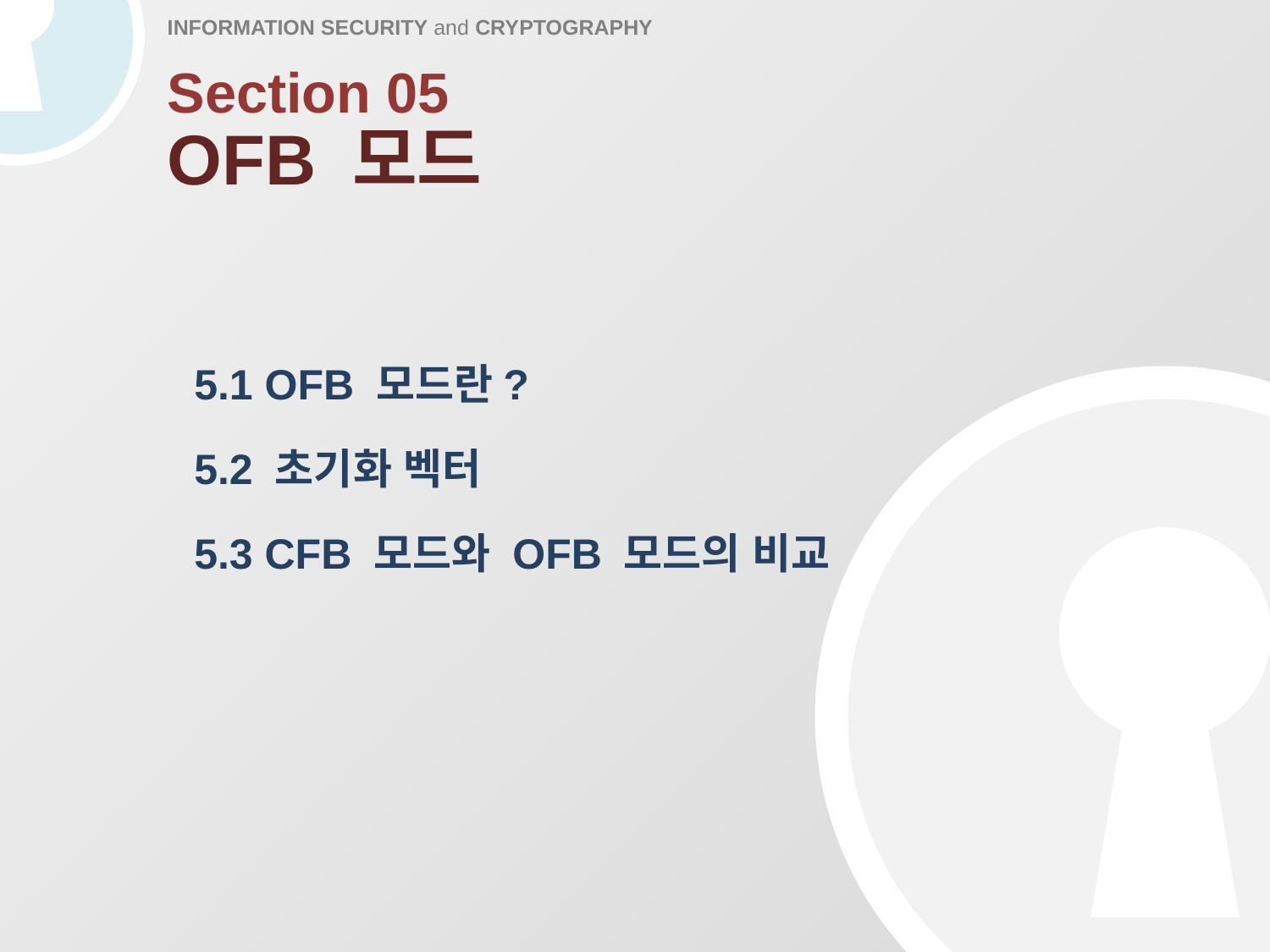

Section 05
# OFB 모드
5.1 OFB 모드란?
5.2 초기화 벡터
5.3 CFB 모드와 OFB 모드의 비교